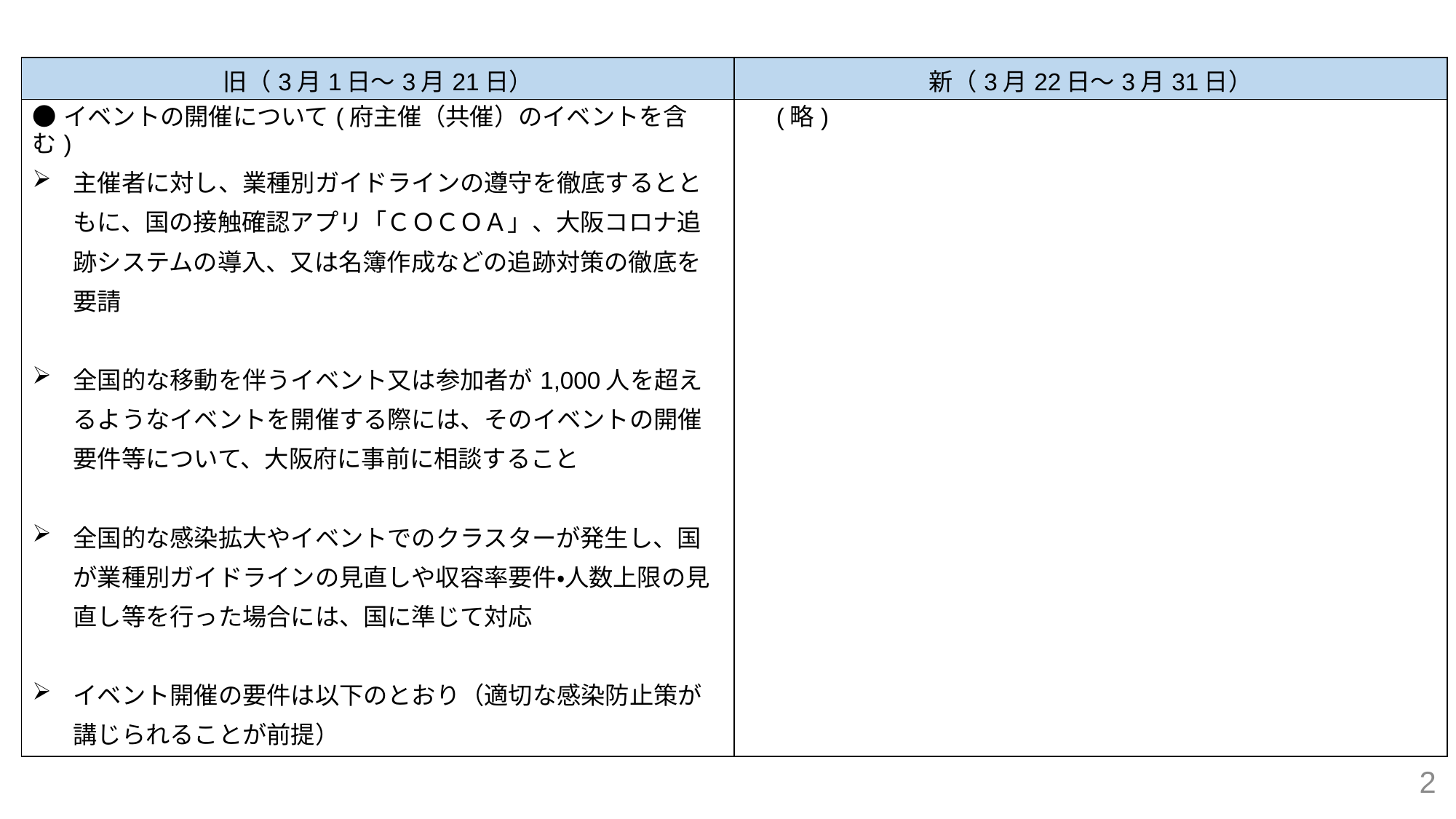

| 旧（3月1日～3月21日） | 新（3月22日～3月31日） |
| --- | --- |
| ●イベントの開催について(府主催（共催）のイベントを含む) 主催者に対し、業種別ガイドラインの遵守を徹底するとともに、国の接触確認アプリ「ＣＯＣＯＡ」、大阪コロナ追跡システムの導入、又は名簿作成などの追跡対策の徹底を要請 全国的な移動を伴うイベント又は参加者が1,000人を超えるようなイベントを開催する際には、そのイベントの開催要件等について、大阪府に事前に相談すること 全国的な感染拡大やイベントでのクラスターが発生し、国が業種別ガイドラインの見直しや収容率要件・人数上限の見直し等を行った場合には、国に準じて対応 イベント開催の要件は以下のとおり（適切な感染防止策が講じられることが前提） | (略) |

2